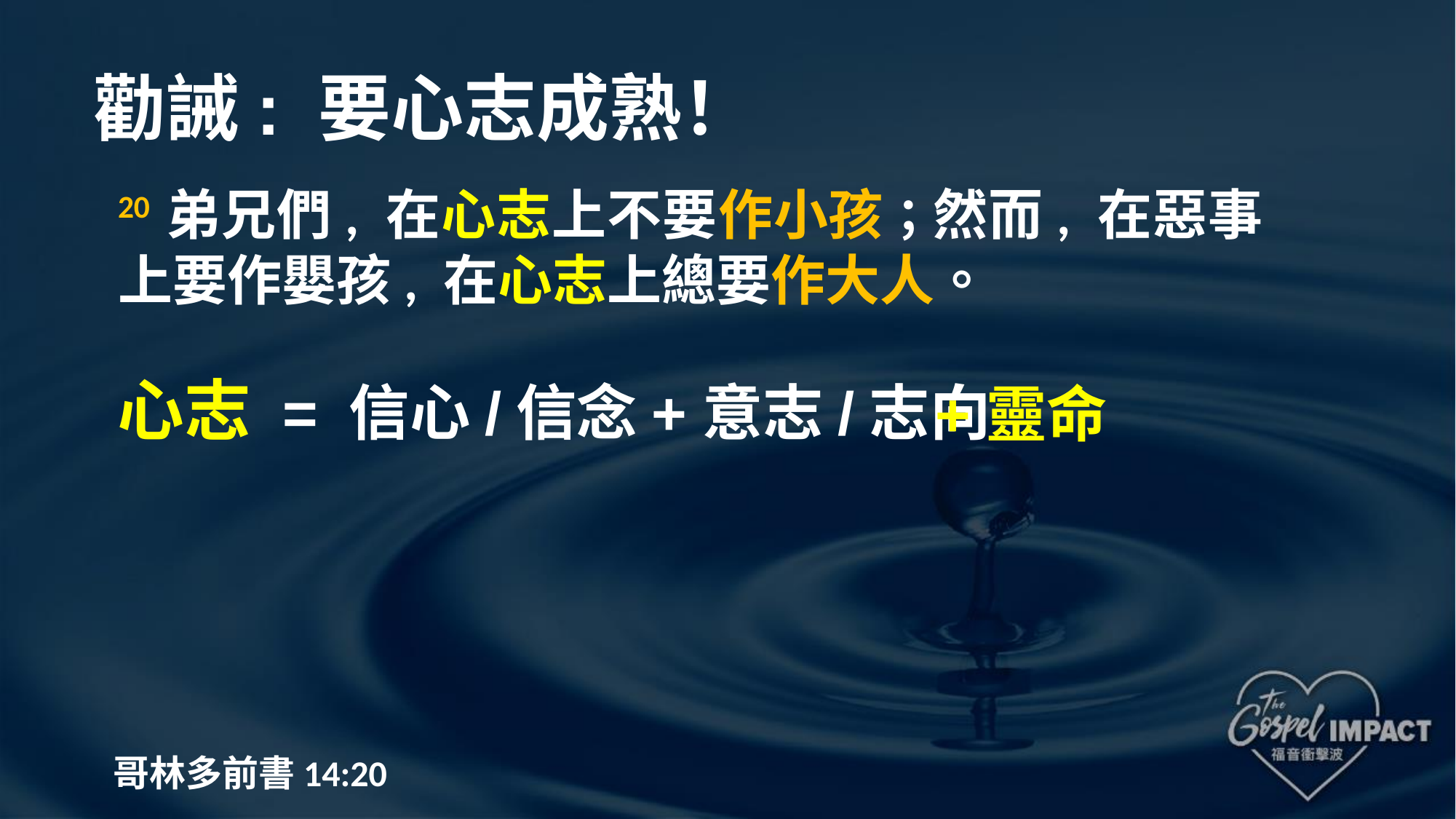

勸誡: 要心志成熟！
20 弟兄們, 在心志上不要作小孩；然而, 在惡事上要作嬰孩, 在心志上總要作大人。
心志 = 信心/信念 + 意志/志向
+ 靈命
# 哥林多前書14:20